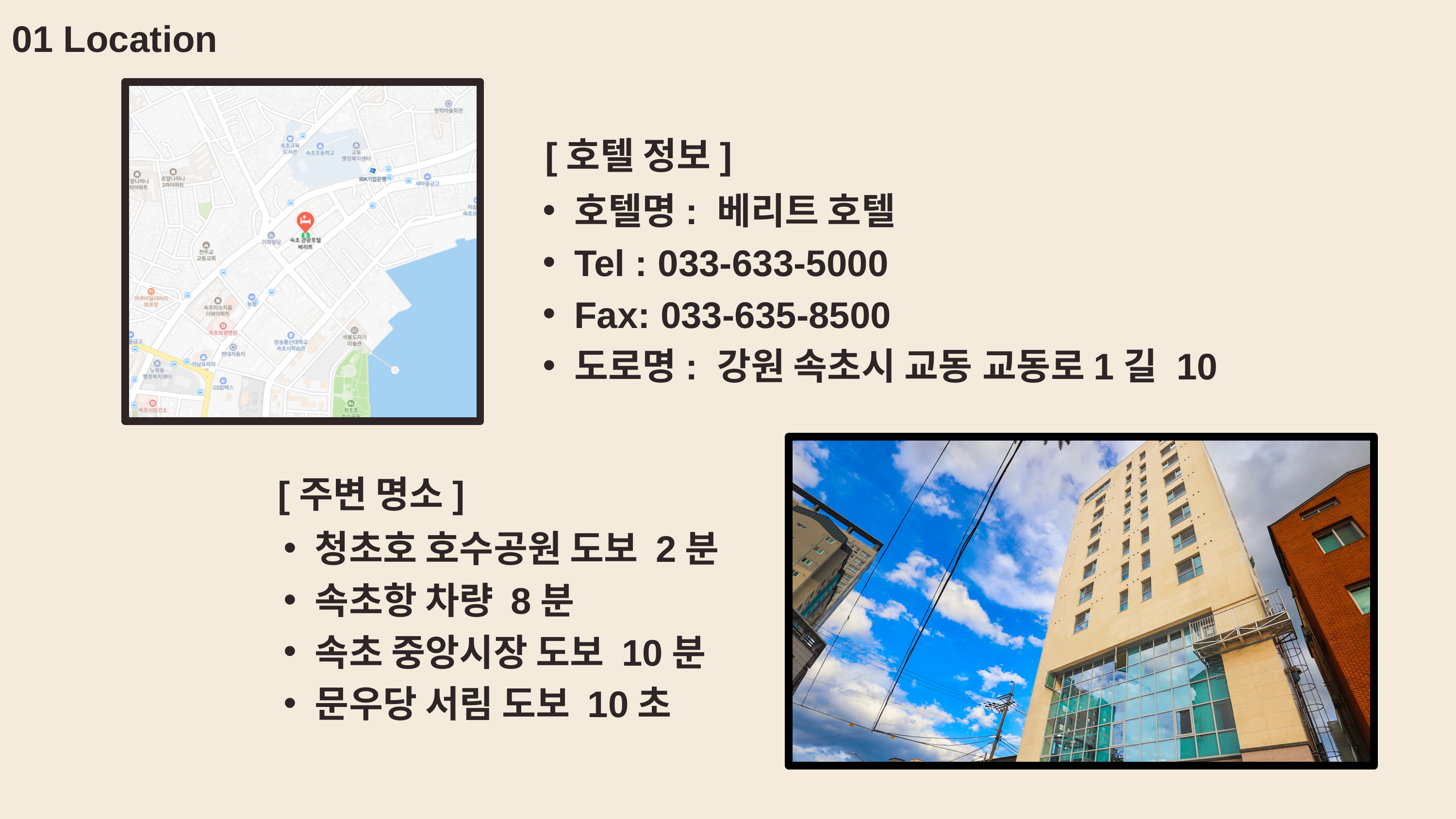

01 Location

[호텔 정보]
호텔명: 베리트 호텔
Tel : 033-633-5000
Fax: 033-635-8500
도로명: 강원 속초시 교동 교동로1길 10

[주변 명소]
청초호 호수공원 도보 2분
속초항 차량 8분
속초 중앙시장 도보 10분
문우당 서림 도보 10초